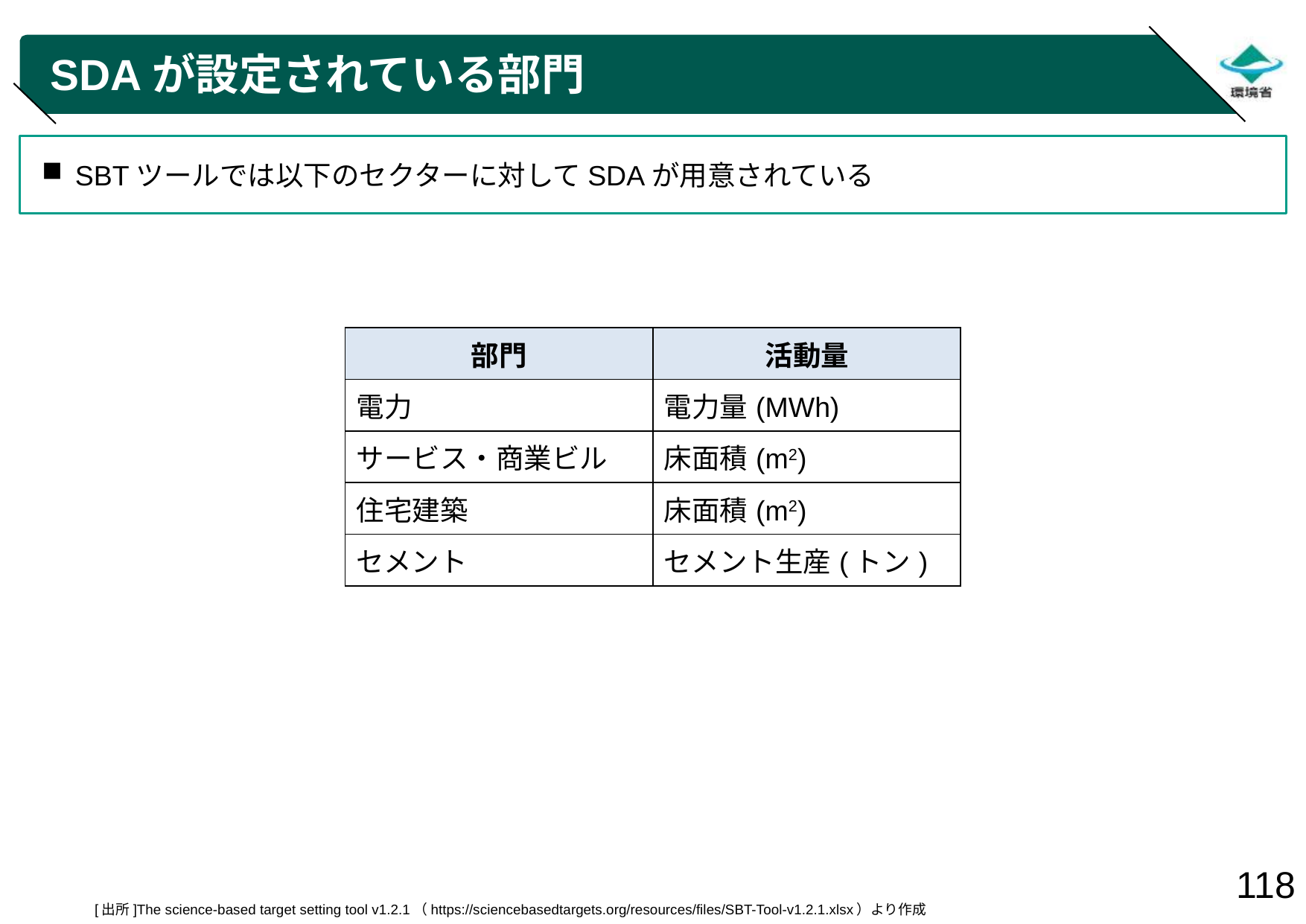

# SDAが設定されている部門
SBTツールでは以下のセクターに対してSDAが用意されている
| 部門 | 活動量 |
| --- | --- |
| 電力 | 電力量(MWh) |
| サービス・商業ビル | 床面積(m2) |
| 住宅建築 | 床面積(m2) |
| セメント | セメント生産(トン) |
[出所]The science-based target setting tool v1.2.1（https://sciencebasedtargets.org/resources/files/SBT-Tool-v1.2.1.xlsx）より作成